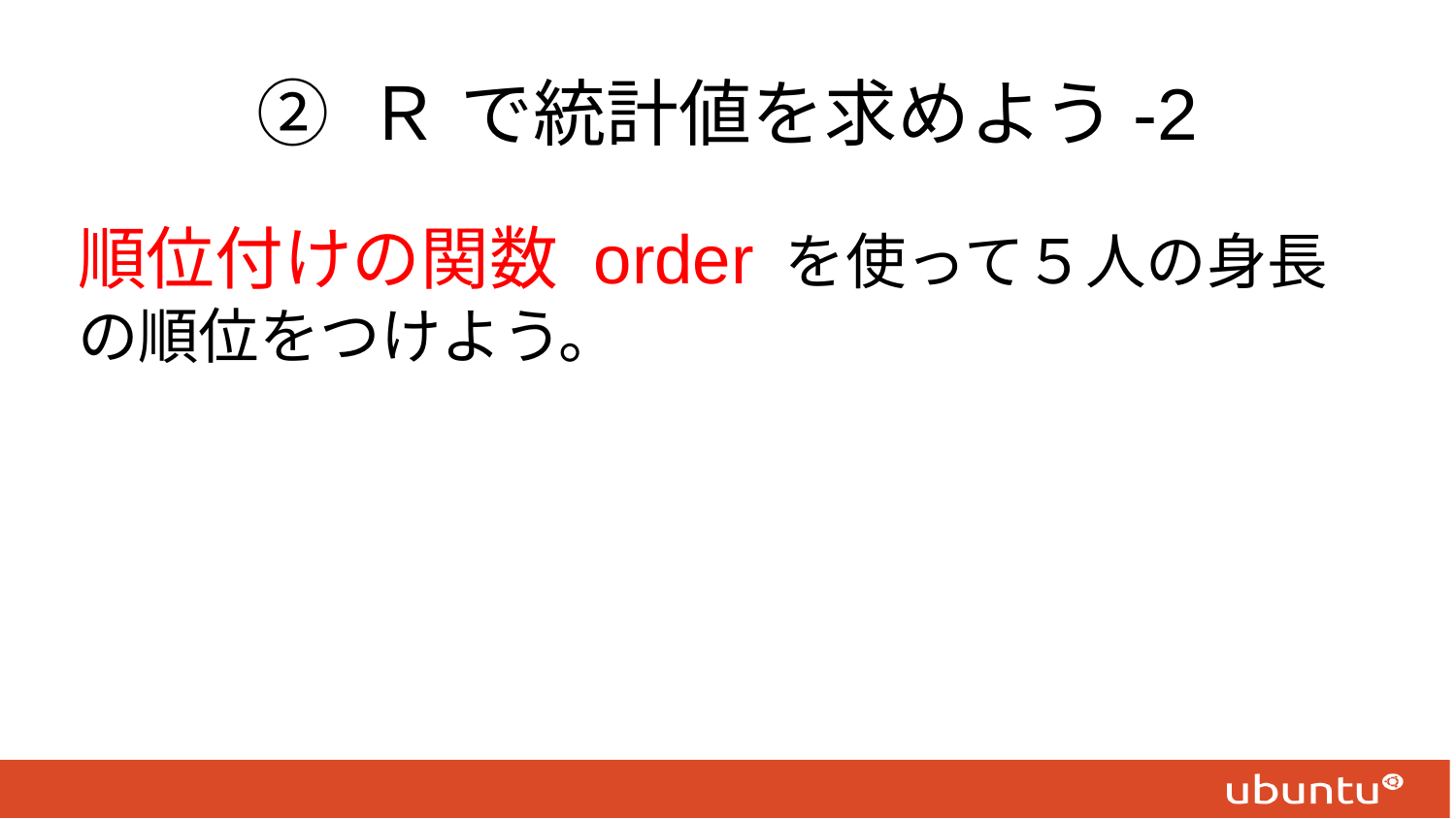

# ② Ｒ で統計値を求めよう-2
順位付けの関数 order を使って５人の身長の順位をつけよう。